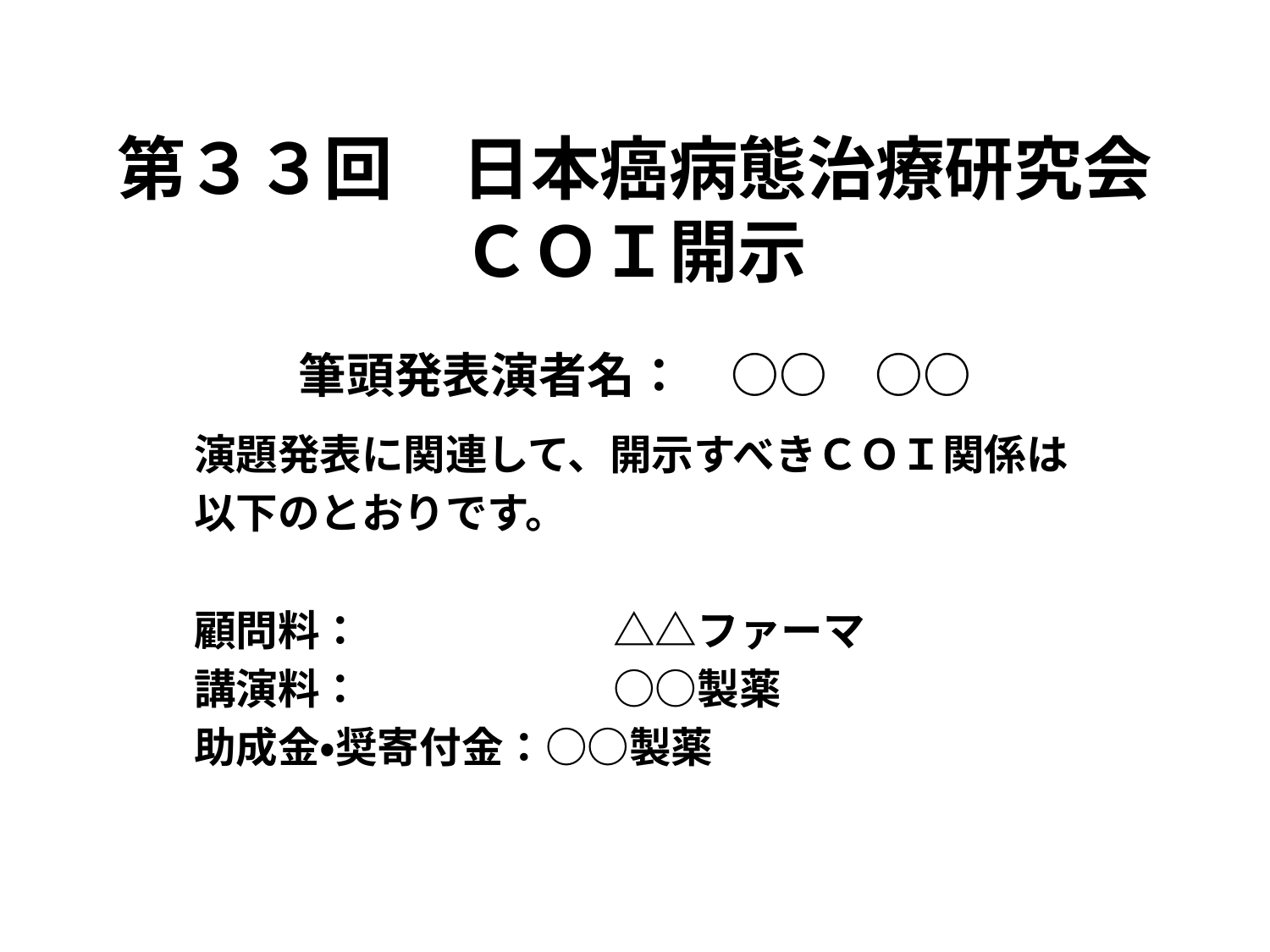

# 第３３回　日本癌病態治療研究会 ＣＯＩ開示
筆頭発表演者名：　○○　○○

演題発表に関連して、開示すべきＣＯＩ関係は
以下のとおりです。

顧問料：　　　　　　△△ファーマ
講演料：　　　　　　○○製薬
助成金・奨寄付金：○○製薬